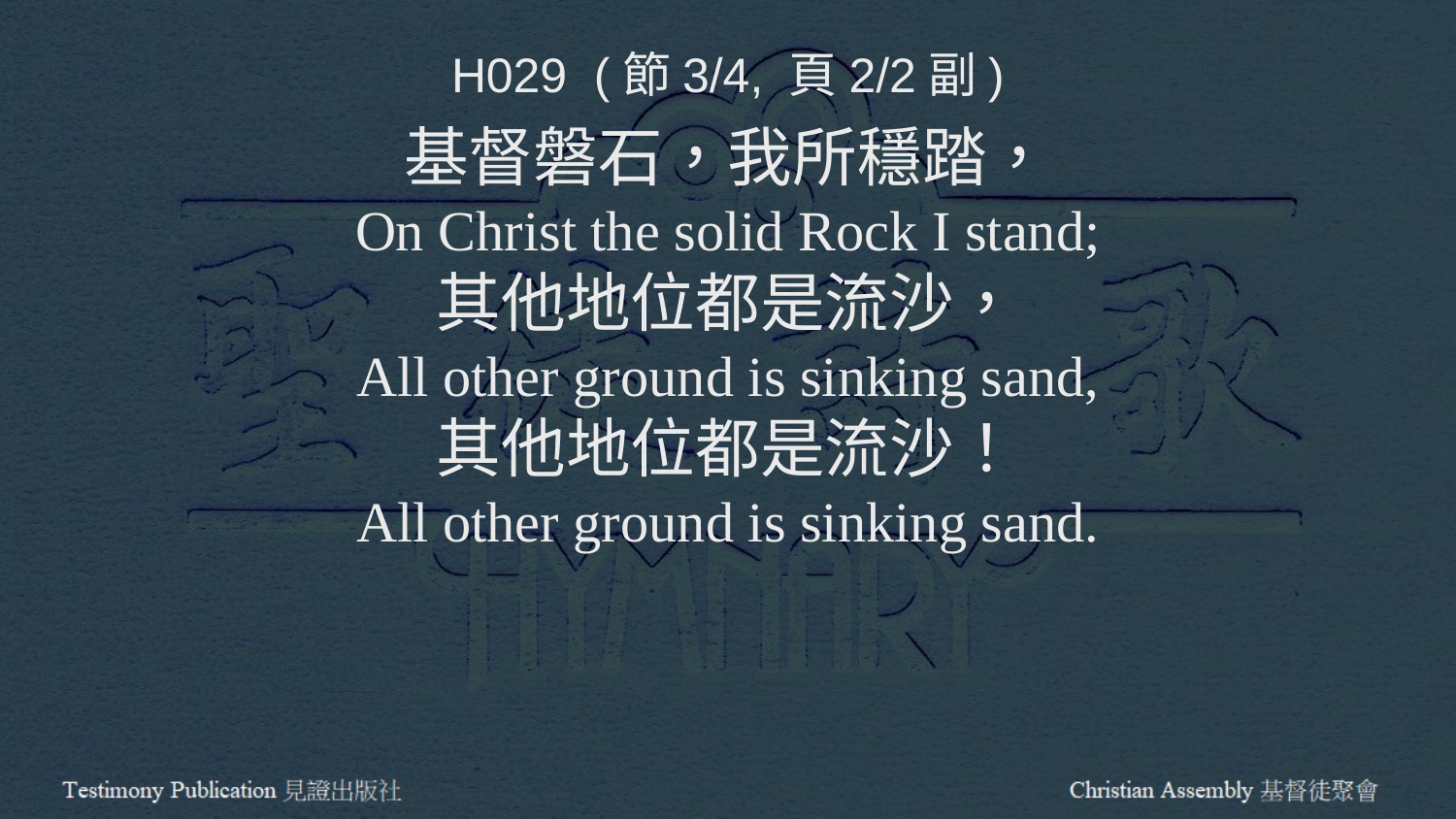

H029  (節3/4, 頁2/2副)
基督磐石，我所穩踏，
On Christ the solid Rock I stand;
其他地位都是流沙，
All other ground is sinking sand,
其他地位都是流沙！
All other ground is sinking sand.